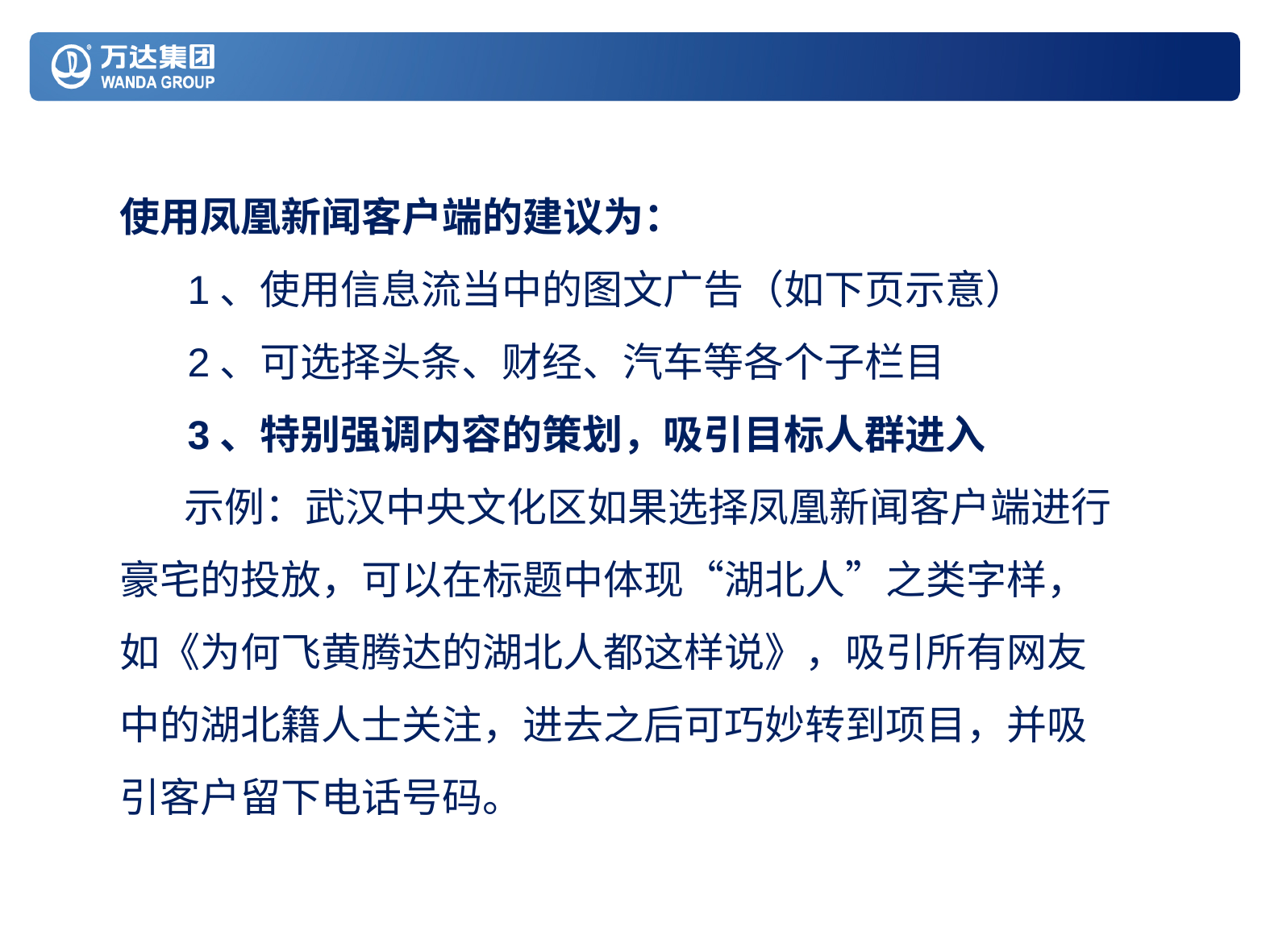

使用凤凰新闻客户端的建议为：
      1、使用信息流当中的图文广告（如下页示意）
      2、可选择头条、财经、汽车等各个子栏目
      3、特别强调内容的策划，吸引目标人群进入
      示例：武汉中央文化区如果选择凤凰新闻客户端进行豪宅的投放，可以在标题中体现“湖北人”之类字样，如《为何飞黄腾达的湖北人都这样说》，吸引所有网友中的湖北籍人士关注，进去之后可巧妙转到项目，并吸引客户留下电话号码。